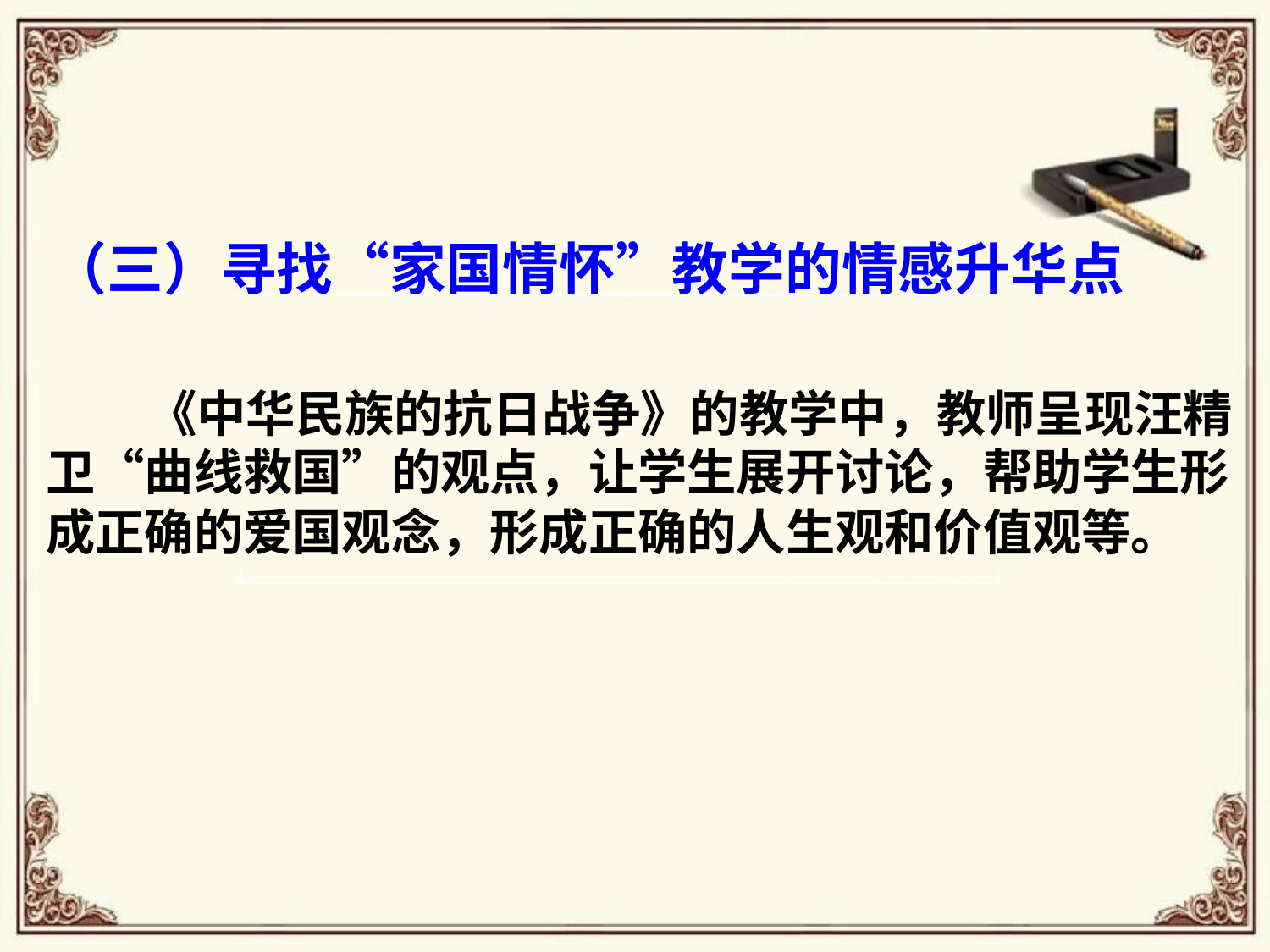

（三）寻找“家国情怀”教学的情感升华点
        《中华民族的抗日战争》的教学中，教师呈现汪精卫“曲线救国”的观点，让学生展开讨论，帮助学生形成正确的爱国观念，形成正确的人生观和价值观等。